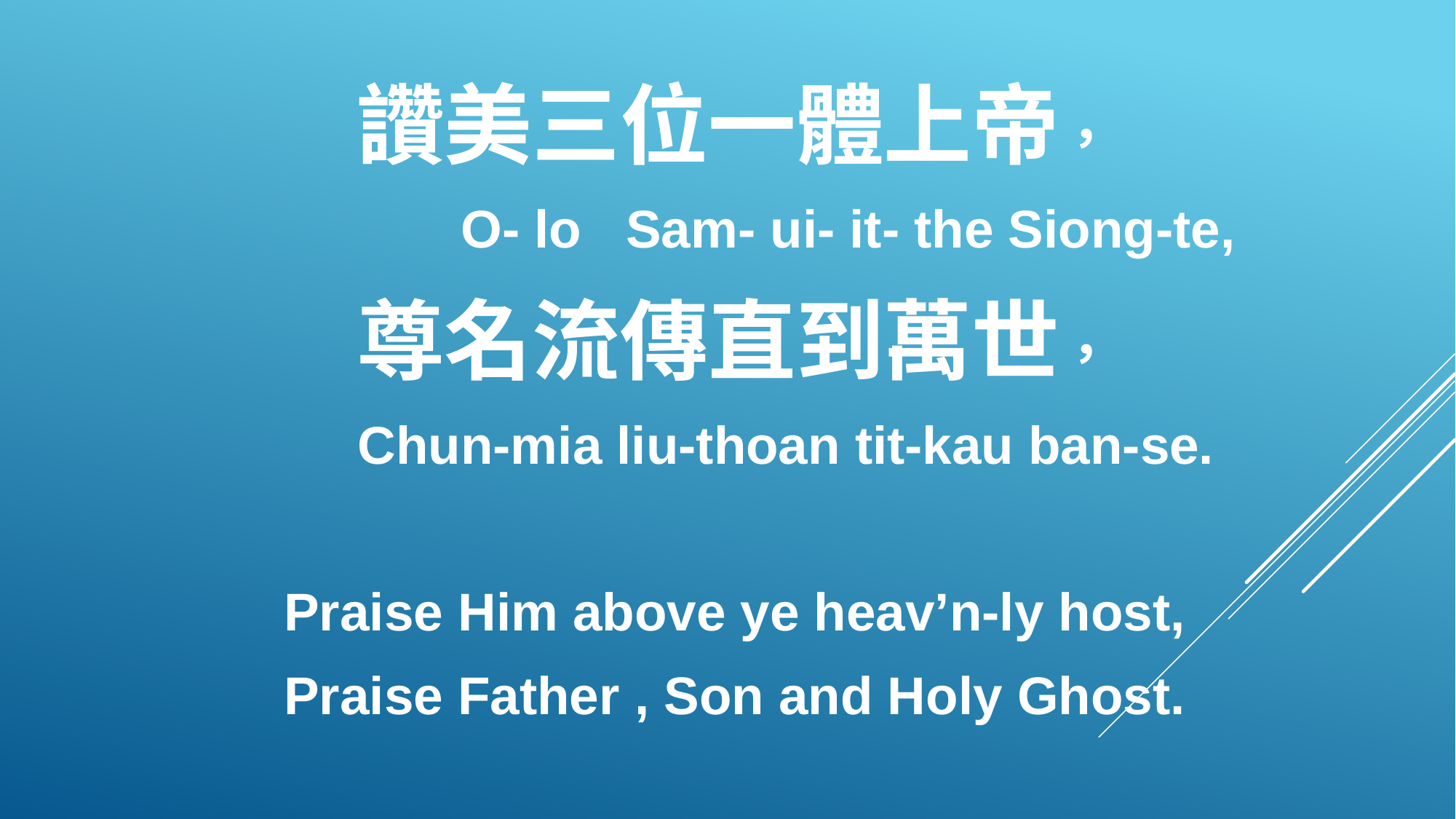

讚美三位一體上帝，
                   O- lo   Sam- ui- it- the Siong-te,
尊名流傳直到萬世，
            Chun-mia liu-thoan tit-kau ban-se.

Praise Him above ye heav’n-ly host,
Praise Father , Son and Holy Ghost.